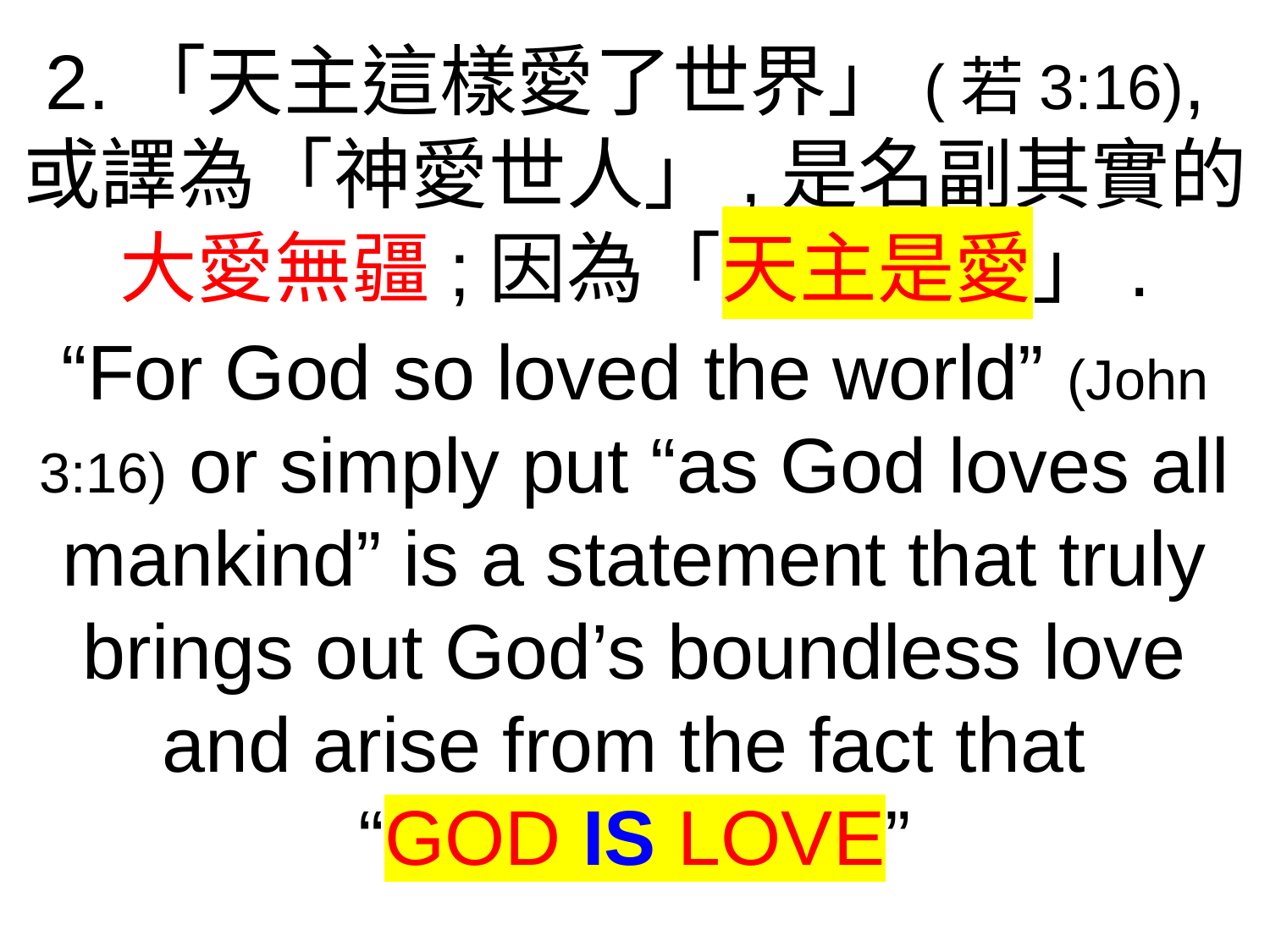

2.「天主這樣愛了世界」(若3:16),或譯為「神愛世人」,是名副其實的
大愛無疆;因為「天主是愛」.
“For God so loved the world” (John 3:16) or simply put “as God loves all mankind” is a statement that truly brings out God’s boundless love and arise from the fact that
“GOD IS LOVE”